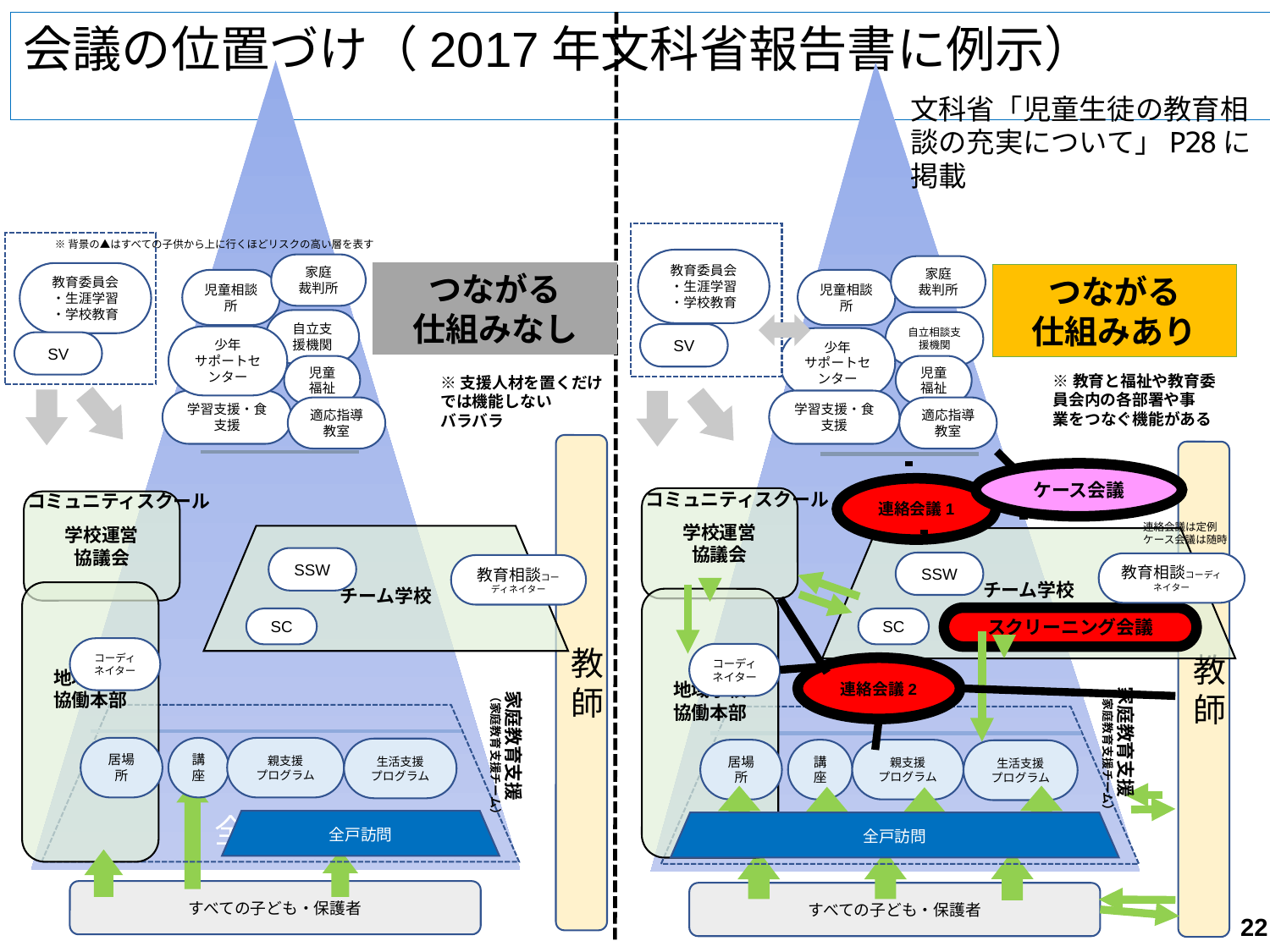

文科省「児童生徒の教育相談の充実について」P28に掲載

※背景の▲はすべての子供から上に行くほどリスクの高い層を表す

教育委員会
・生涯学習
・学校教育
家庭
裁判所
家庭
裁判所
つながる
仕組みなし
教育委員会
・生涯学習
・学校教育
つながる
仕組みあり
児童相談所
児童相談所
自立支援機関
自立相談支援機関

SV
少年
サポートセンター
少年
サポートセンター
SV
児童福祉
児童福祉
※教育と福祉や教育委
員会内の各部署や事
業をつなぐ機能がある
※支援人材を置くだけ
では機能しない
バラバラ

学習支援・食支援
学習支援・食支援

適応指導教室
適応指導教室
教師
教師
ケース会議
連絡会議1
コミュニティスクール
コミュニティスクール
学校運営
協議会
学校運営
協議会
連絡会議は定例
ケース会議は随時

チーム学校

チーム学校

SSW
SSW
教育相談コーディネイター
教育相談コーディネイター
地域学校
協働本部

地域学校
協働本部

スクリーニング会議
SC
SC
コーディネイター

コーディネイター

連絡会議2
家庭教育支援
（家庭教育支援チーム）
家庭教育支援
（家庭教育支援チーム）

全戸訪問

全戸訪問
居場所
講座
親支援
プログラム
生活支援
プログラム
居場所
講座
親支援
プログラム
生活支援
プログラム

全戸訪問
全戸訪問

すべての子ども・保護者
すべての子ども・保護者
会議の位置づけ（2017年文科省報告書に例示）

22